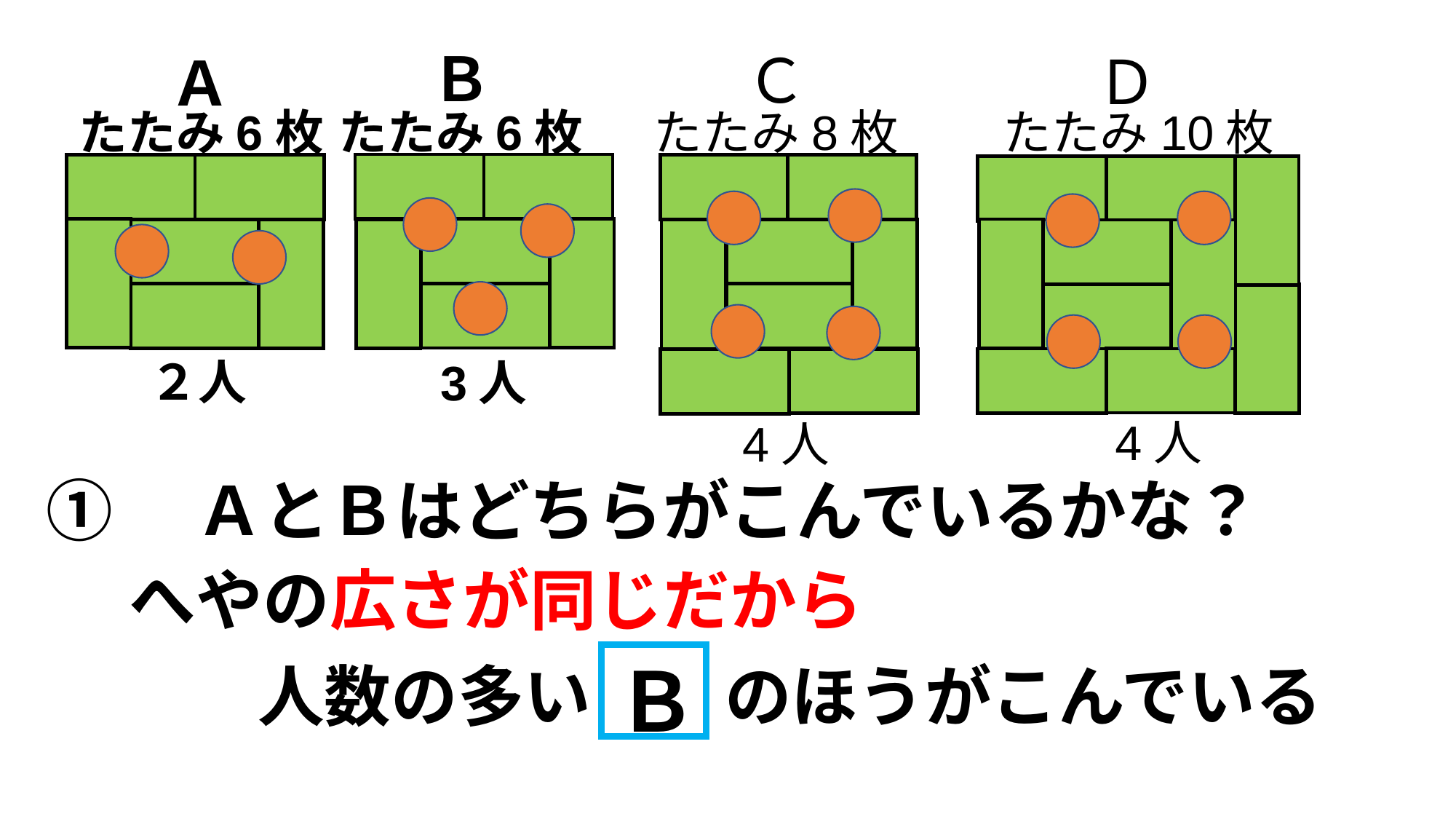

Ｂ
Ｃ
Ｄ
Ａ
たたみ6枚
たたみ6枚
たたみ8枚
たたみ10枚

２人
3人

4人
4人
①　ＡとＢはどちらがこんでいるかな？
へやの広さが同じだから

Ｂ
人数の多い　　のほうがこんでいる